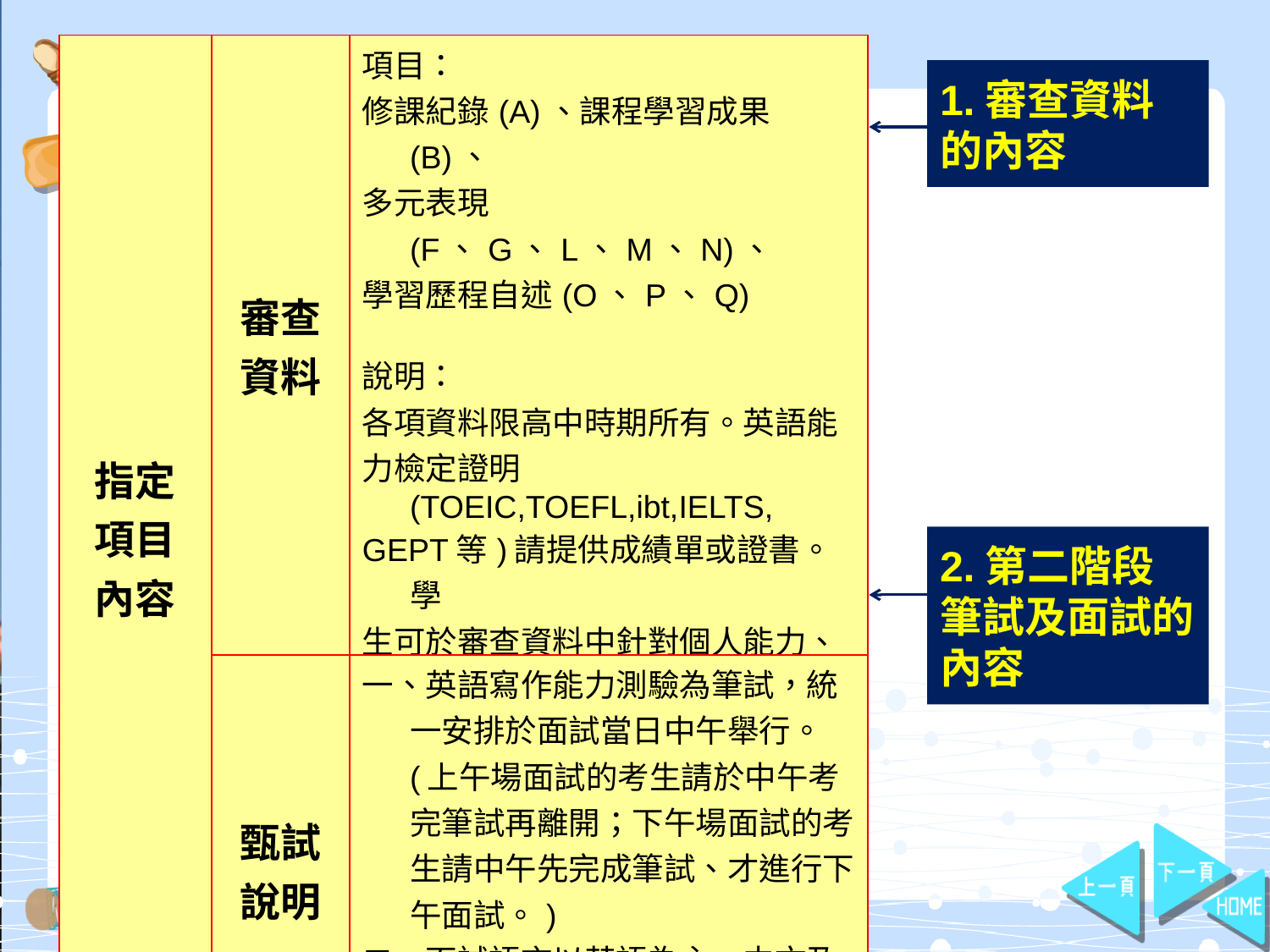

| 指定 項目 內容 | 審查 資料 | 項目： 修課紀錄(A)、課程學習成果(B)、 多元表現(F、G、L、M、N)、 學習歷程自述(O、P、Q) 說明： 各項資料限高中時期所有。英語能 力檢定證明(TOEIC,TOEFL,ibt,IELTS, GEPT等)請提供成績單或證書。學 生可於審查資料中針對個人能力、 特質、多元學習、活動經歷、成長 歷程、關懷服務等各方面加以說明。 |
| --- | --- | --- |
|  | 甄試 說明 | 一、英語寫作能力測驗為筆試，統一安排於面試當日中午舉行。(上午場面試的考生請於中午考完筆試再離開；下午場面試的考生請中午先完成筆試、才進行下午面試。) 二、面試語言以英語為主，中文及外語為輔。 三、於招生名額內優先錄取低收入戶及中低收入戶考生，至多2名。 |
1.審查資料的內容
2.第二階段筆試及面試的內容